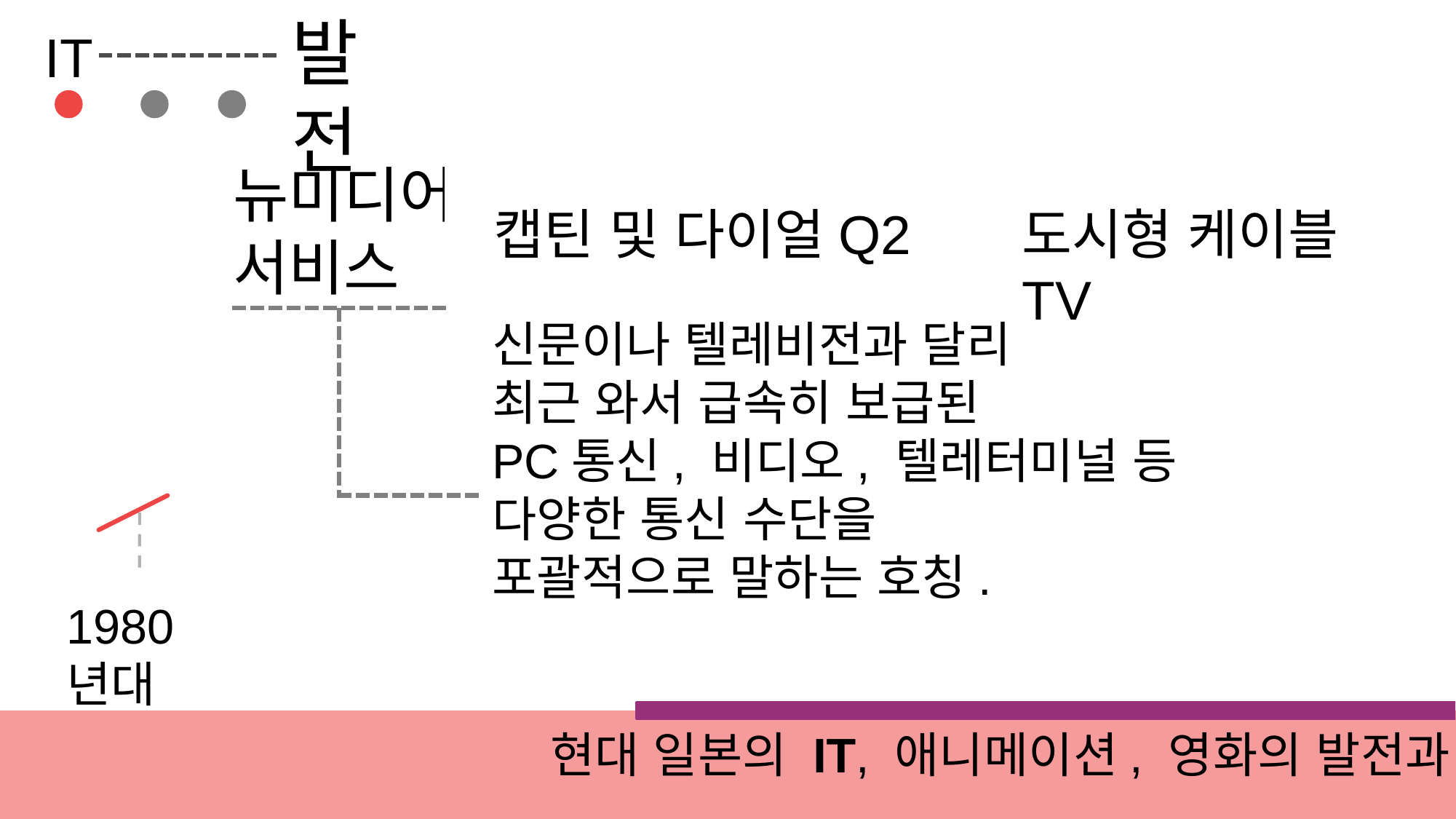

발전
IT

뉴미디어
서비스
캡틴 및 다이얼Q2
도시형 케이블TV
신문이나 텔레비전과 달리
최근 와서 급속히 보급된
PC통신, 비디오, 텔레터미널 등
다양한 통신 수단을
포괄적으로 말하는 호칭.

1980년대

현대 일본의 IT, 애니메이션, 영화의 발전과 현황